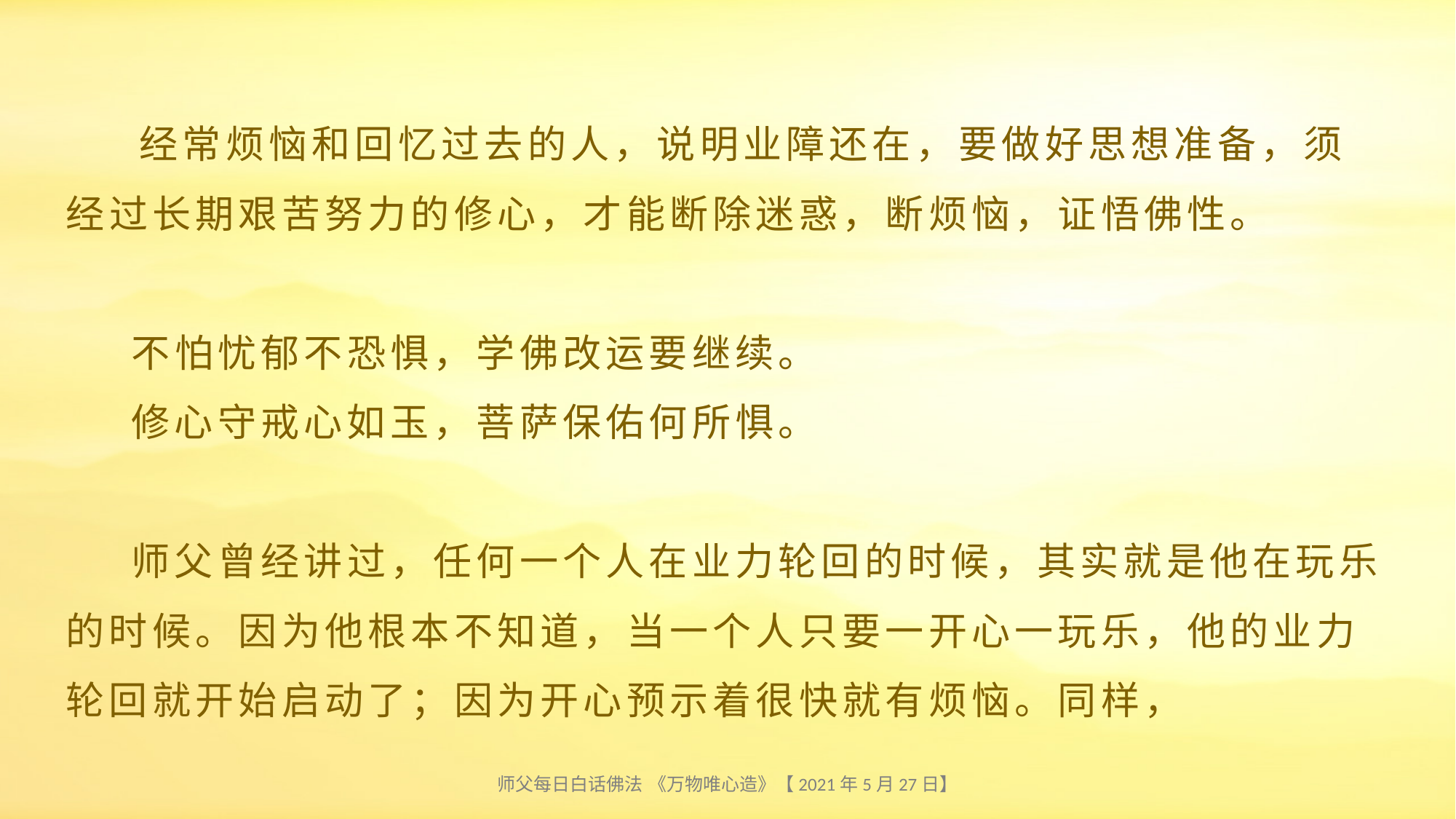

# 经常烦恼和回忆过去的人，说明业障还在，要做好思想准备，须经过长期艰苦努力的修心，才能断除迷惑，断烦恼，证悟佛性。 不怕忧郁不恐惧，学佛改运要继续。 修心守戒心如玉，菩萨保佑何所惧。 师父曾经讲过，任何一个人在业力轮回的时候，其实就是他在玩乐的时候。因为他根本不知道，当一个人只要一开心一玩乐，他的业力轮回就开始启动了；因为开心预示着很快就有烦恼。同样，
师父每日白话佛法 《万物唯心造》【2021年5月27日】